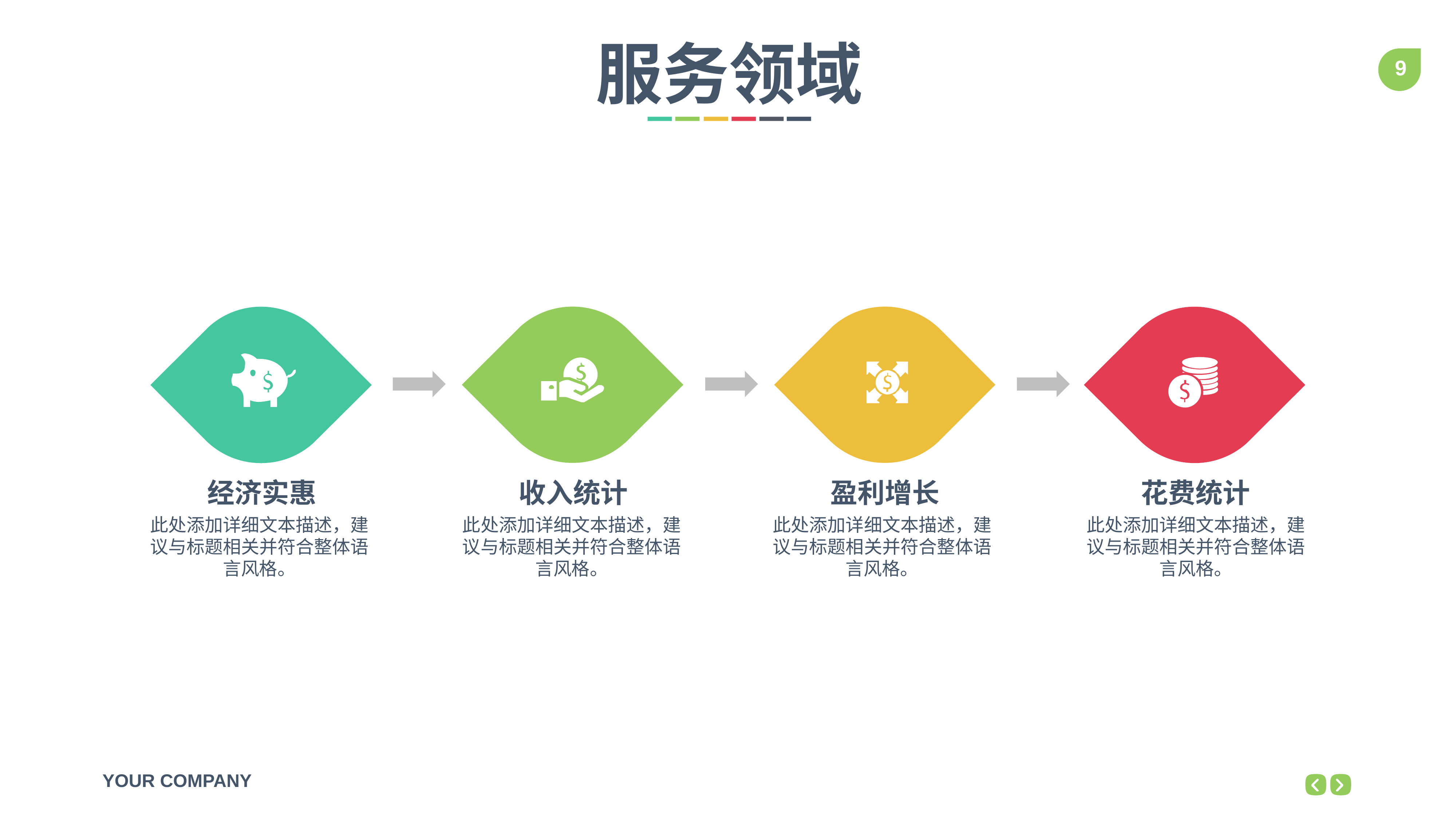

服务领域

经济实惠
此处添加详细文本描述，建议与标题相关并符合整体语言风格。

收入统计
此处添加详细文本描述，建议与标题相关并符合整体语言风格。

盈利增长
此处添加详细文本描述，建议与标题相关并符合整体语言风格。

花费统计
此处添加详细文本描述，建议与标题相关并符合整体语言风格。